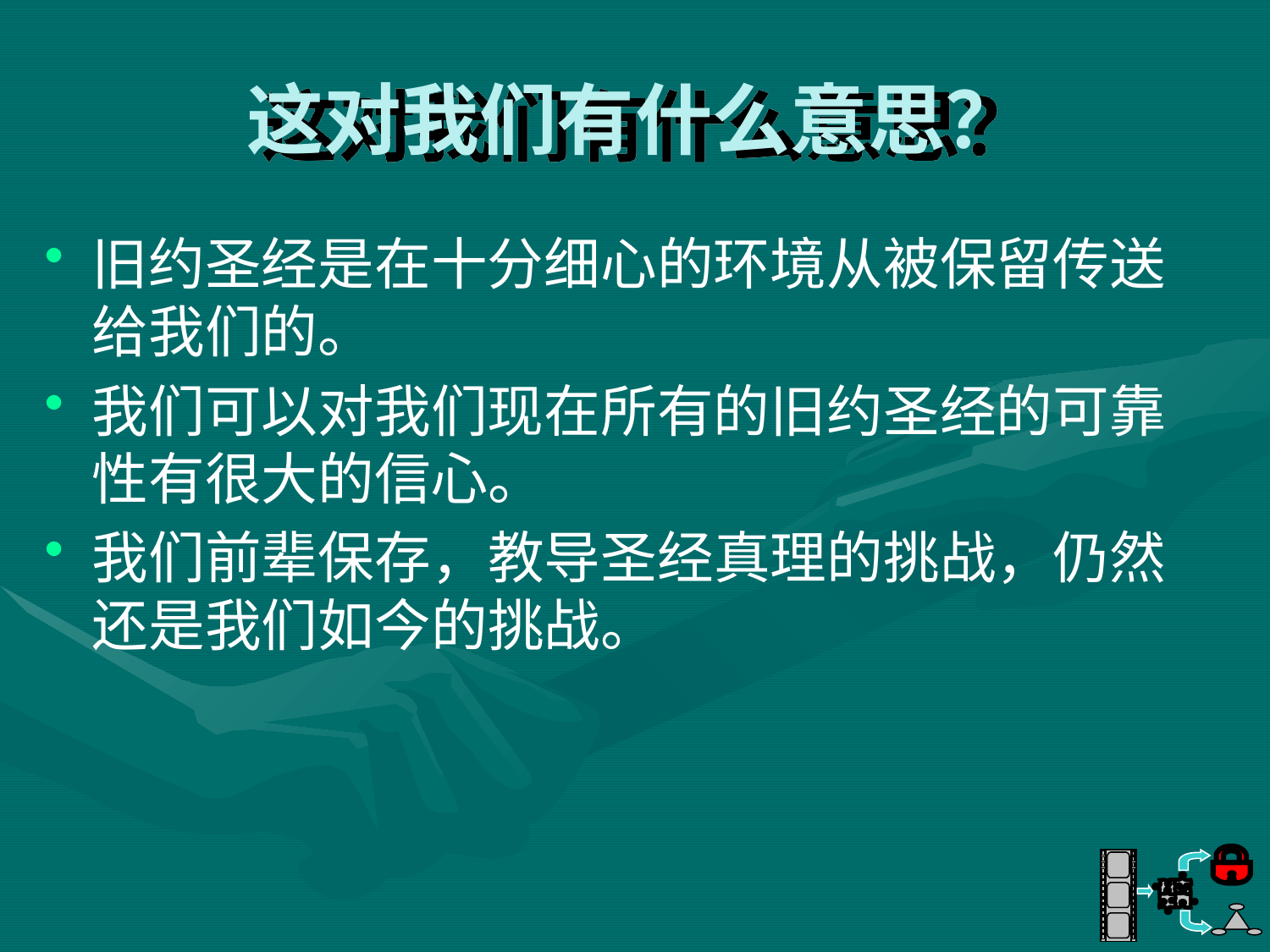

# 这对我们有什么意思？
旧约圣经是在十分细心的环境从被保留传送给我们的。
我们可以对我们现在所有的旧约圣经的可靠性有很大的信心。
我们前辈保存，教导圣经真理的挑战，仍然还是我们如今的挑战。